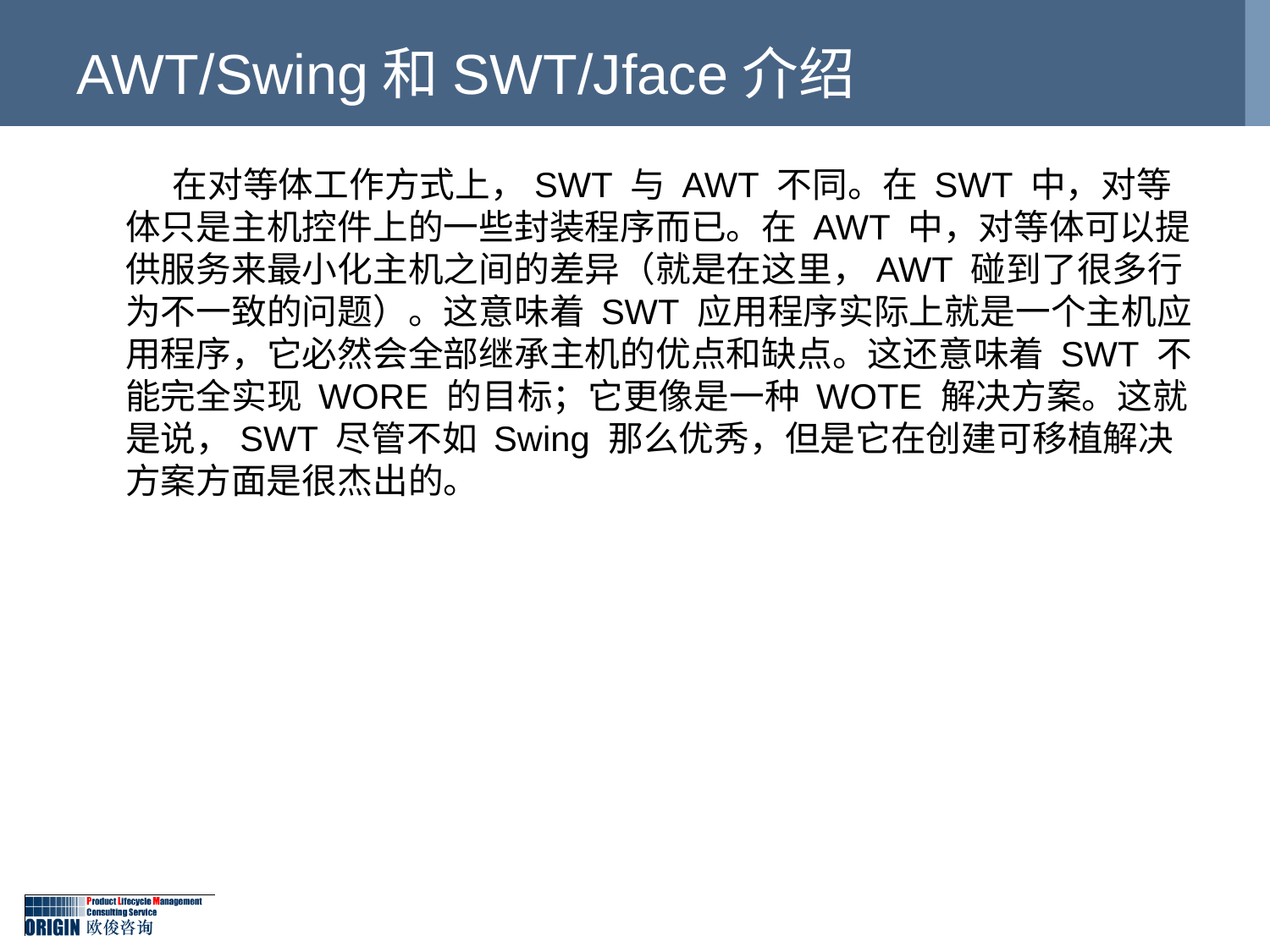

# AWT/Swing和SWT/Jface介绍
           在对等体工作方式上，SWT 与 AWT 不同。在 SWT 中，对等体只是主机控件上的一些封装程序而已。在 AWT 中，对等体可以提供服务来最小化主机之间的差异（就是在这里，AWT 碰到了很多行为不一致的问题）。这意味着 SWT 应用程序实际上就是一个主机应用程序，它必然会全部继承主机的优点和缺点。这还意味着 SWT 不能完全实现 WORE 的目标；它更像是一种 WOTE 解决方案。这就是说，SWT 尽管不如 Swing 那么优秀，但是它在创建可移植解决方案方面是很杰出的。